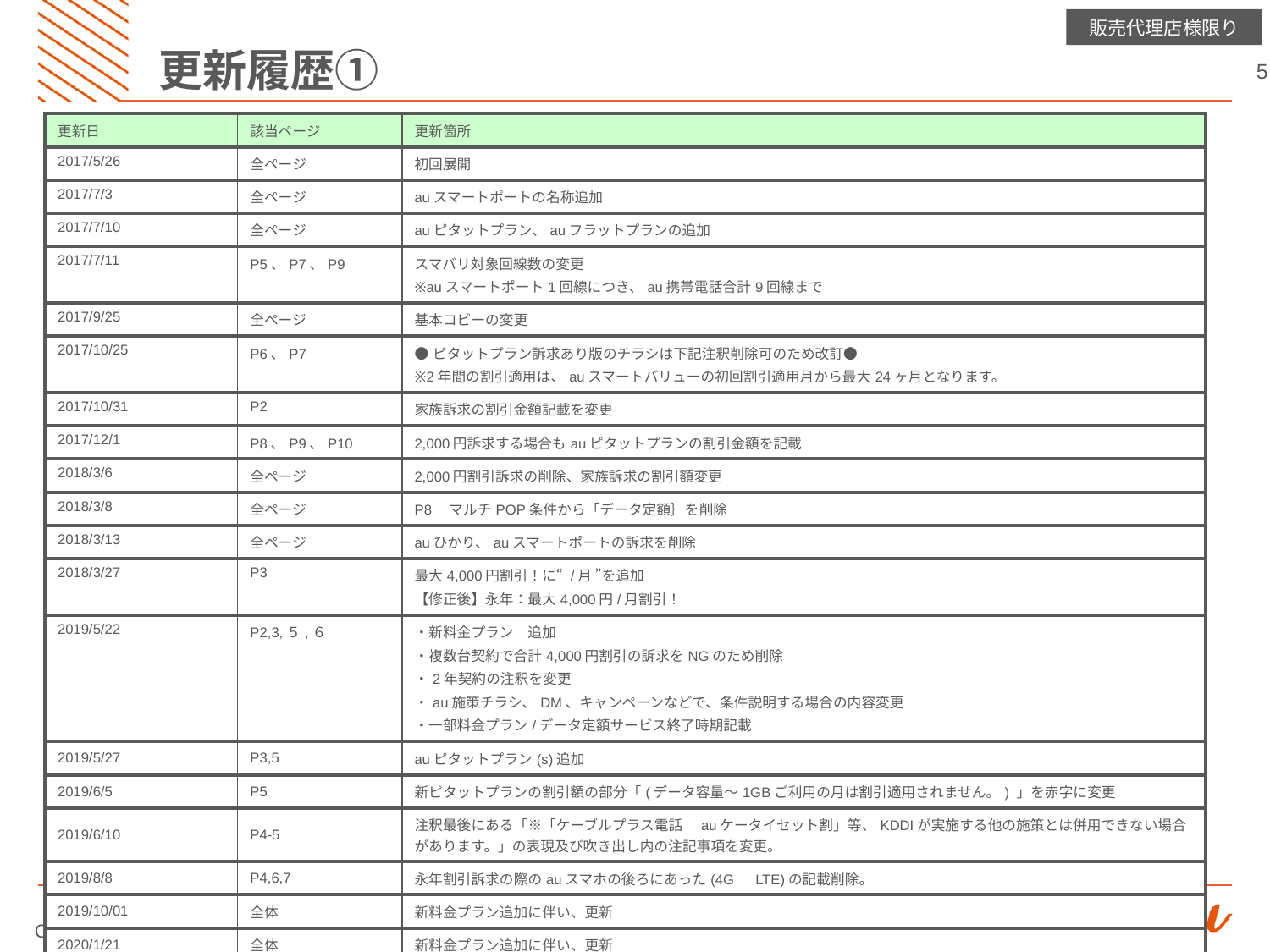

# 更新履歴①
| 更新日 | 該当ページ | 更新箇所 |
| --- | --- | --- |
| 2017/5/26 | 全ページ | 初回展開 |
| 2017/7/3 | 全ページ | auスマートポートの名称追加 |
| 2017/7/10 | 全ページ | auピタットプラン、auフラットプランの追加 |
| 2017/7/11 | P5、P7、P9 | スマバリ対象回線数の変更 ※auスマートポート1回線につき、au携帯電話合計9回線まで |
| 2017/9/25 | 全ページ | 基本コピーの変更 |
| 2017/10/25 | P6、P7 | ●ピタットプラン訴求あり版のチラシは下記注釈削除可のため改訂● ※2年間の割引適用は、auスマートバリューの初回割引適用月から最大24ヶ月となります。 |
| 2017/10/31 | P2 | 家族訴求の割引金額記載を変更 |
| 2017/12/1 | P8、P9、P10 | 2,000円訴求する場合もauピタットプランの割引金額を記載 |
| 2018/3/6 | 全ページ | 2,000円割引訴求の削除、家族訴求の割引額変更 |
| 2018/3/8 | 全ページ | P8　マルチPOP条件から「データ定額｝を削除 |
| 2018/3/13 | 全ページ | auひかり、auスマートポートの訴求を削除 |
| 2018/3/27 | P3 | 最大4,000円割引！に“ /月 ”を追加 【修正後】永年：最大4,000円/月割引！ |
| 2019/5/22 | P2,3,５,６ | ・新料金プラン　追加 ・複数台契約で合計4,000円割引の訴求をNGのため削除 ・2年契約の注釈を変更 ・au施策チラシ、DM、キャンペーンなどで、条件説明する場合の内容変更 ・一部料金プラン/データ定額サービス終了時期記載 |
| 2019/5/27 | P3,5 | auピタットプラン(s)追加 |
| 2019/6/5 | P5 | 新ピタットプランの割引額の部分「(データ容量～1GBご利用の月は割引適用されません。) 」を赤字に変更 |
| 2019/6/10 | P4-5 | 注釈最後にある「※「ケーブルプラス電話　auケータイセット割」等、KDDIが実施する他の施策とは併用できない場合があります。」の表現及び吹き出し内の注記事項を変更。 |
| 2019/8/8 | P4,6,7 | 永年割引訴求の際のauスマホの後ろにあった(4G　LTE)の記載削除。 |
| 2019/10/01 | 全体 | 新料金プラン追加に伴い、更新 |
| 2020/1/21 | 全体 | 新料金プラン追加に伴い、更新 |